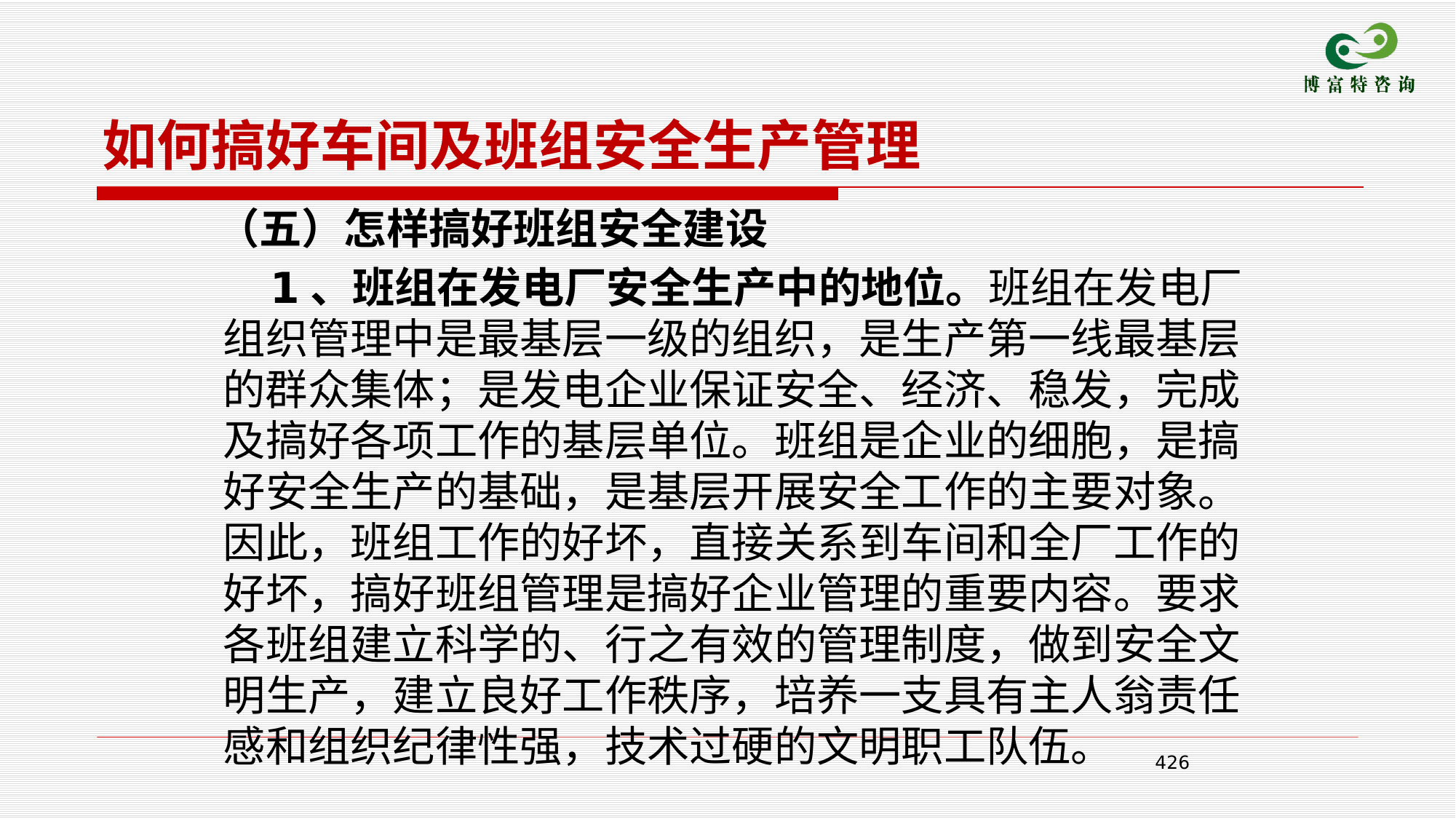

如何搞好车间及班组安全生产管理
     （五）怎样搞好班组安全建设
       1、班组在发电厂安全生产中的地位。班组在发电厂组织管理中是最基层一级的组织，是生产第一线最基层的群众集体；是发电企业保证安全、经济、稳发，完成及搞好各项工作的基层单位。班组是企业的细胞，是搞好安全生产的基础，是基层开展安全工作的主要对象。因此，班组工作的好坏，直接关系到车间和全厂工作的好坏，搞好班组管理是搞好企业管理的重要内容。要求各班组建立科学的、行之有效的管理制度，做到安全文明生产，建立良好工作秩序，培养一支具有主人翁责任感和组织纪律性强，技术过硬的文明职工队伍。

426